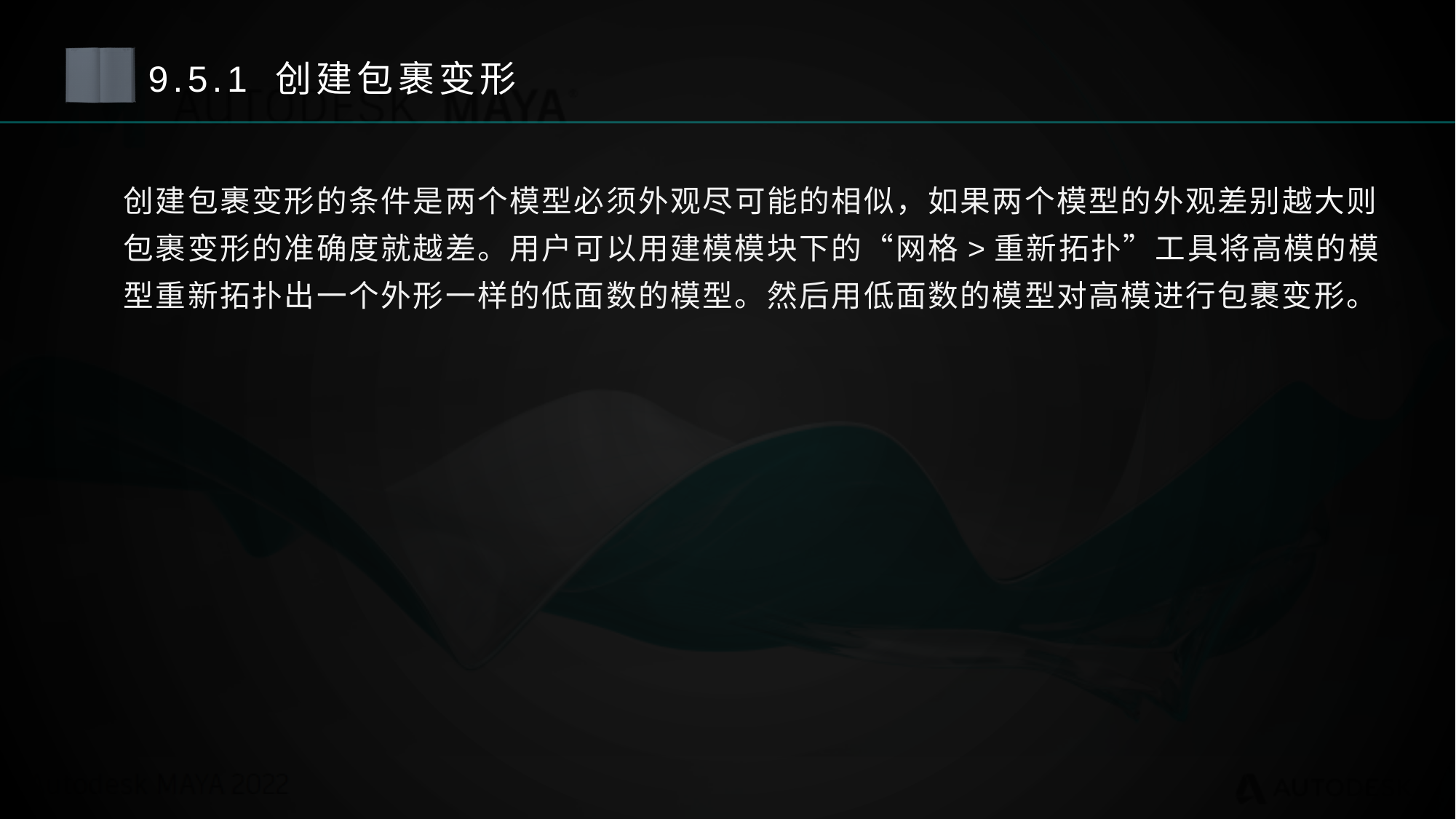

9.5.1 创建包裹变形
创建包裹变形的条件是两个模型必须外观尽可能的相似，如果两个模型的外观差别越大则包裹变形的准确度就越差。用户可以用建模模块下的“网格>重新拓扑”工具将高模的模型重新拓扑出一个外形一样的低面数的模型。然后用低面数的模型对高模进行包裹变形。